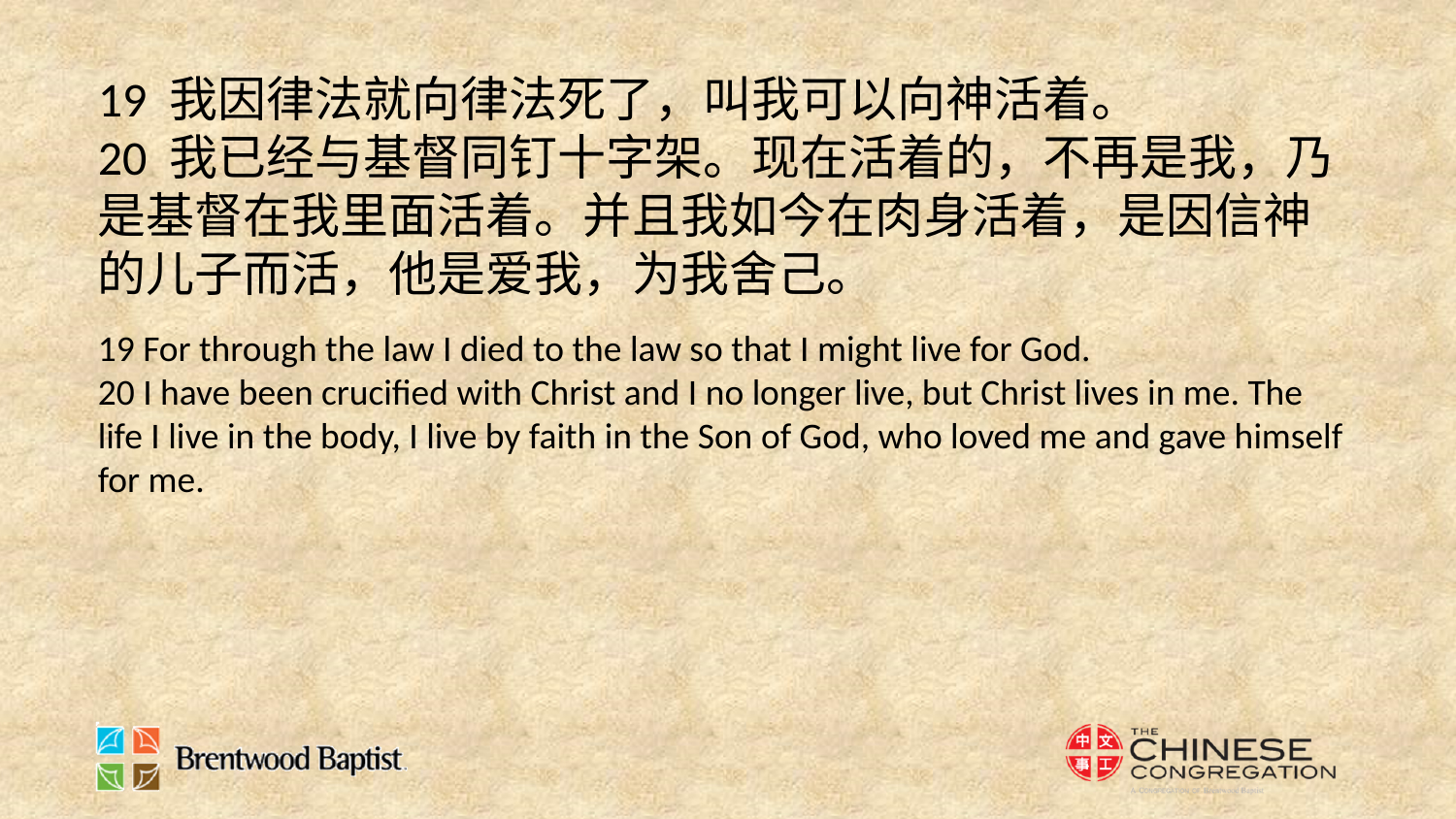

19 我因律法就向律法死了，叫我可以向神活着。
20 我已经与基督同钉十字架。现在活着的，不再是我，乃是基督在我里面活着。并且我如今在肉身活着，是因信神的儿子而活，他是爱我，为我舍己。

19 For through the law I died to the law so that I might live for God.
20 I have been crucified with Christ and I no longer live, but Christ lives in me. The life I live in the body, I live by faith in the Son of God, who loved me and gave himself for me.